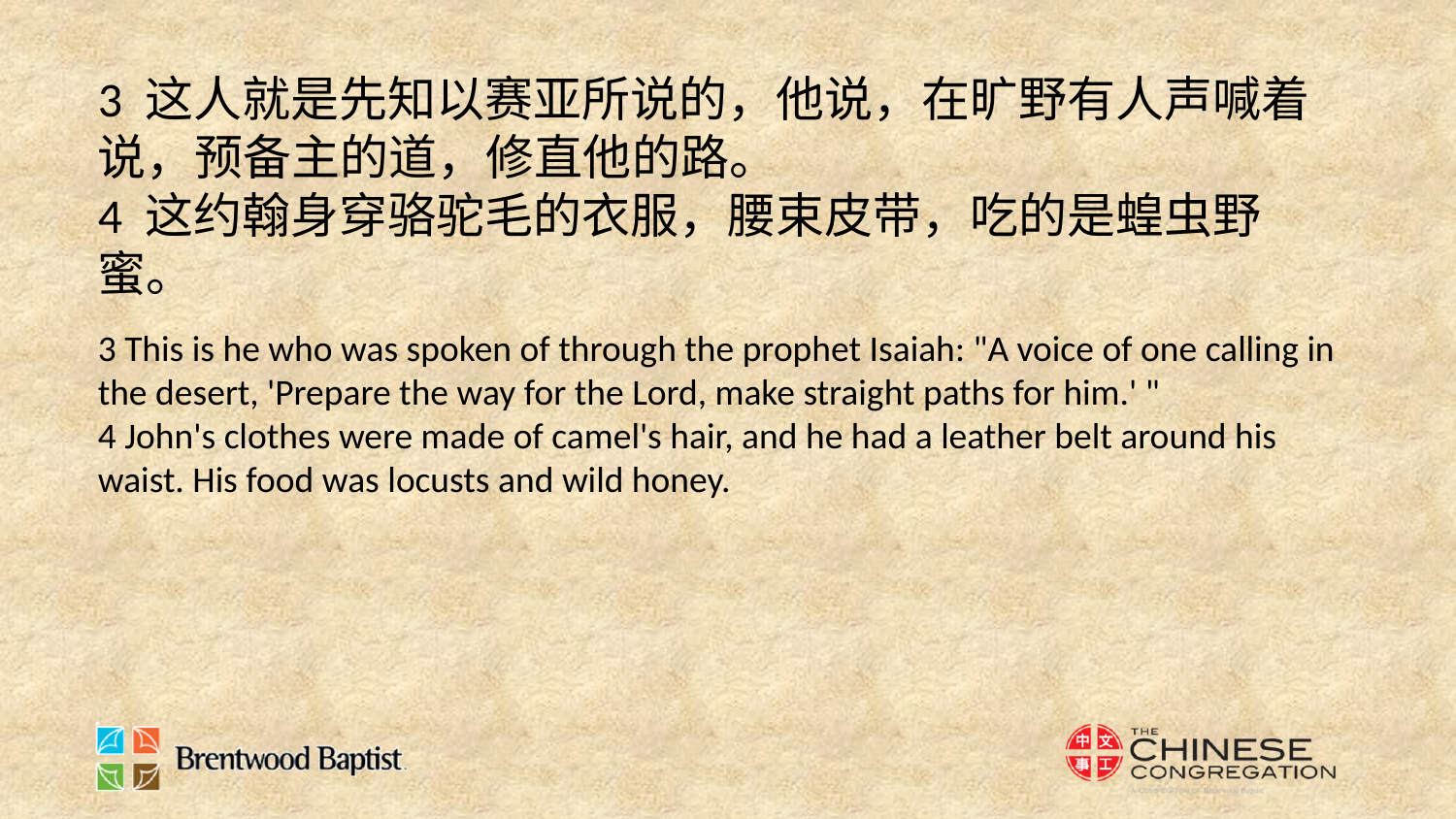

3 这人就是先知以赛亚所说的，他说，在旷野有人声喊着说，预备主的道，修直他的路。
4 这约翰身穿骆驼毛的衣服，腰束皮带，吃的是蝗虫野蜜。

3 This is he who was spoken of through the prophet Isaiah: "A voice of one calling in the desert, 'Prepare the way for the Lord, make straight paths for him.' "
4 John's clothes were made of camel's hair, and he had a leather belt around his waist. His food was locusts and wild honey.